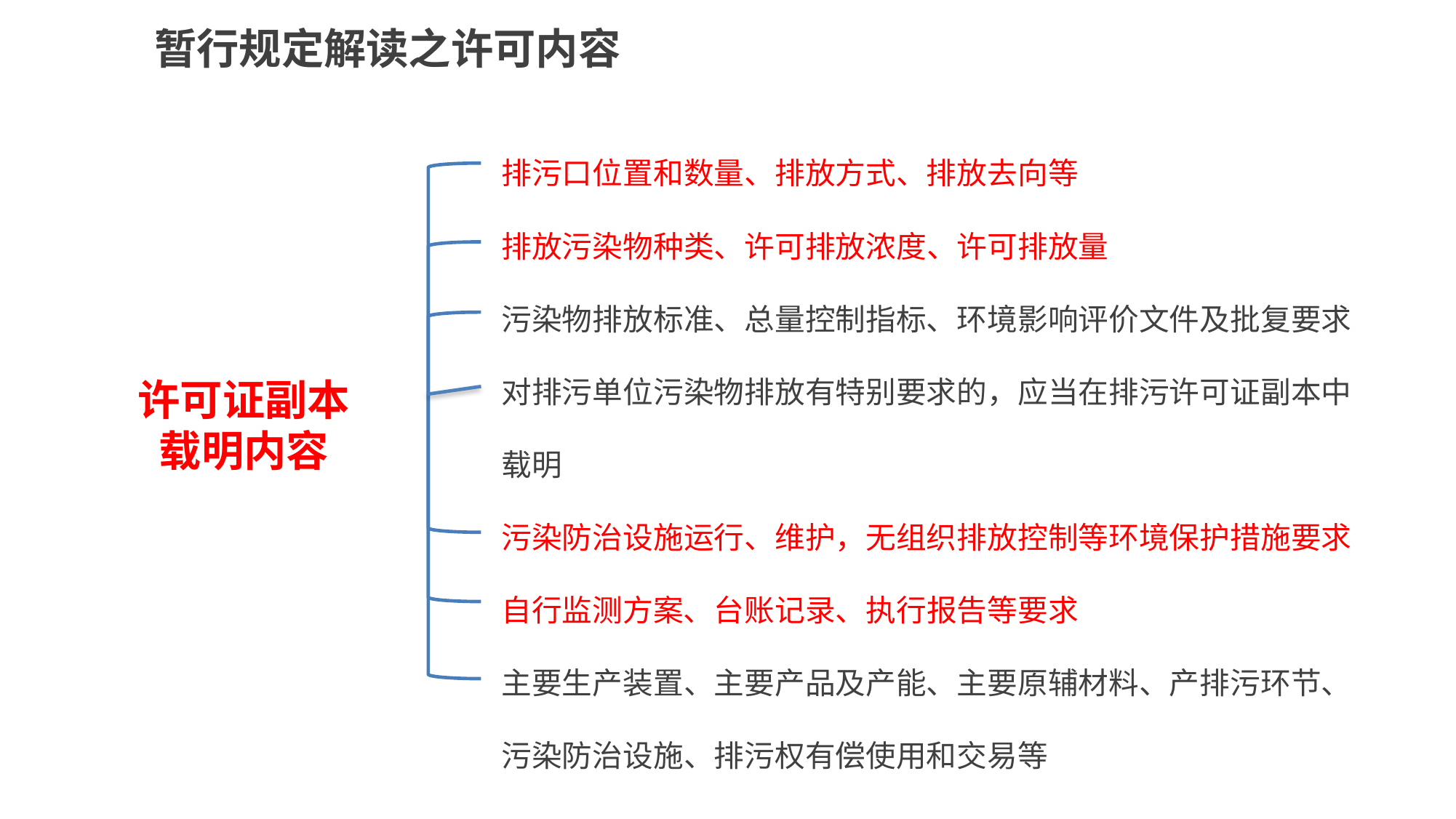

暂行规定解读之许可内容
排污口位置和数量、排放方式、排放去向等
排放污染物种类、许可排放浓度、许可排放量
污染物排放标准、总量控制指标、环境影响评价文件及批复要求
对排污单位污染物排放有特别要求的，应当在排污许可证副本中载明
污染防治设施运行、维护，无组织排放控制等环境保护措施要求
自行监测方案、台账记录、执行报告等要求
主要生产装置、主要产品及产能、主要原辅材料、产排污环节、污染防治设施、排污权有偿使用和交易等

许可证副本
载明内容